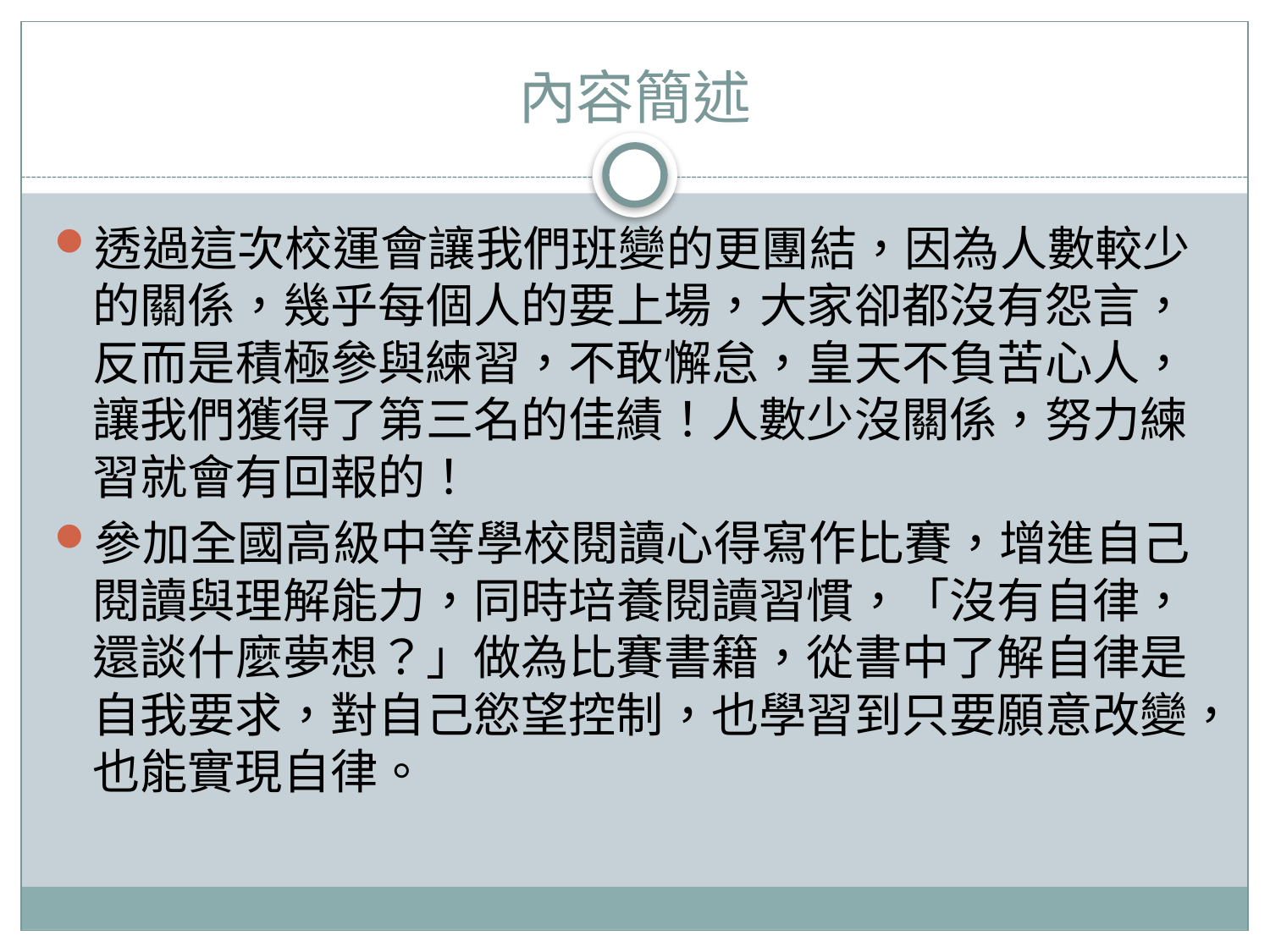

# 內容簡述
透過這次校運會讓我們班變的更團結，因為人數較少的關係，幾乎每個人的要上場，大家卻都沒有怨言，反而是積極參與練習，不敢懈怠，皇天不負苦心人，讓我們獲得了第三名的佳績！人數少沒關係，努力練習就會有回報的！
參加全國高級中等學校閱讀心得寫作比賽，增進自己閱讀與理解能力，同時培養閱讀習慣，「沒有自律，還談什麼夢想？」做為比賽書籍，從書中了解自律是自我要求，對自己慾望控制，也學習到只要願意改變，也能實現自律。